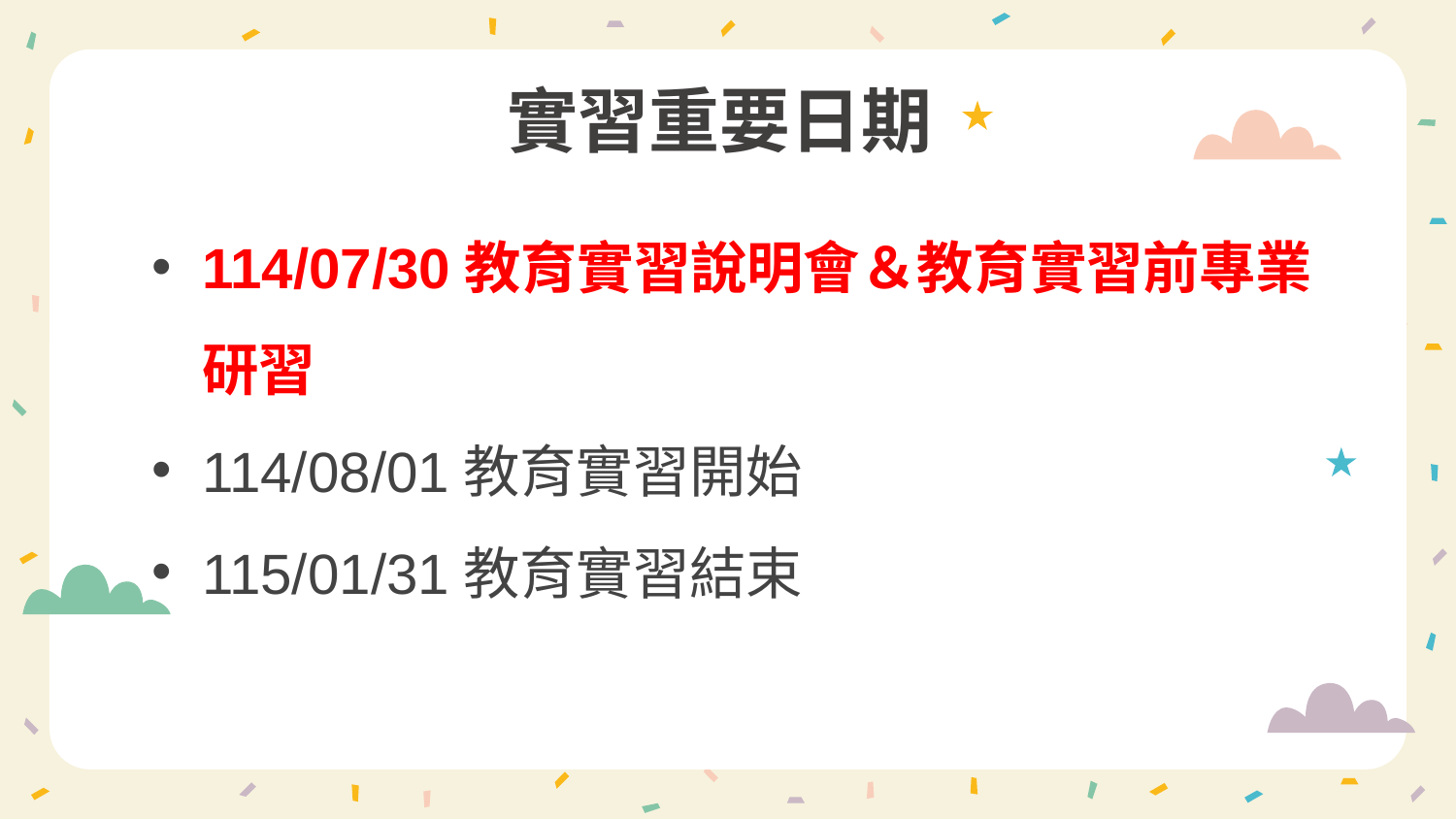

# 實習重要日期

114/07/30教育實習說明會＆教育實習前專業研習
114/08/01教育實習開始
115/01/31教育實習結束